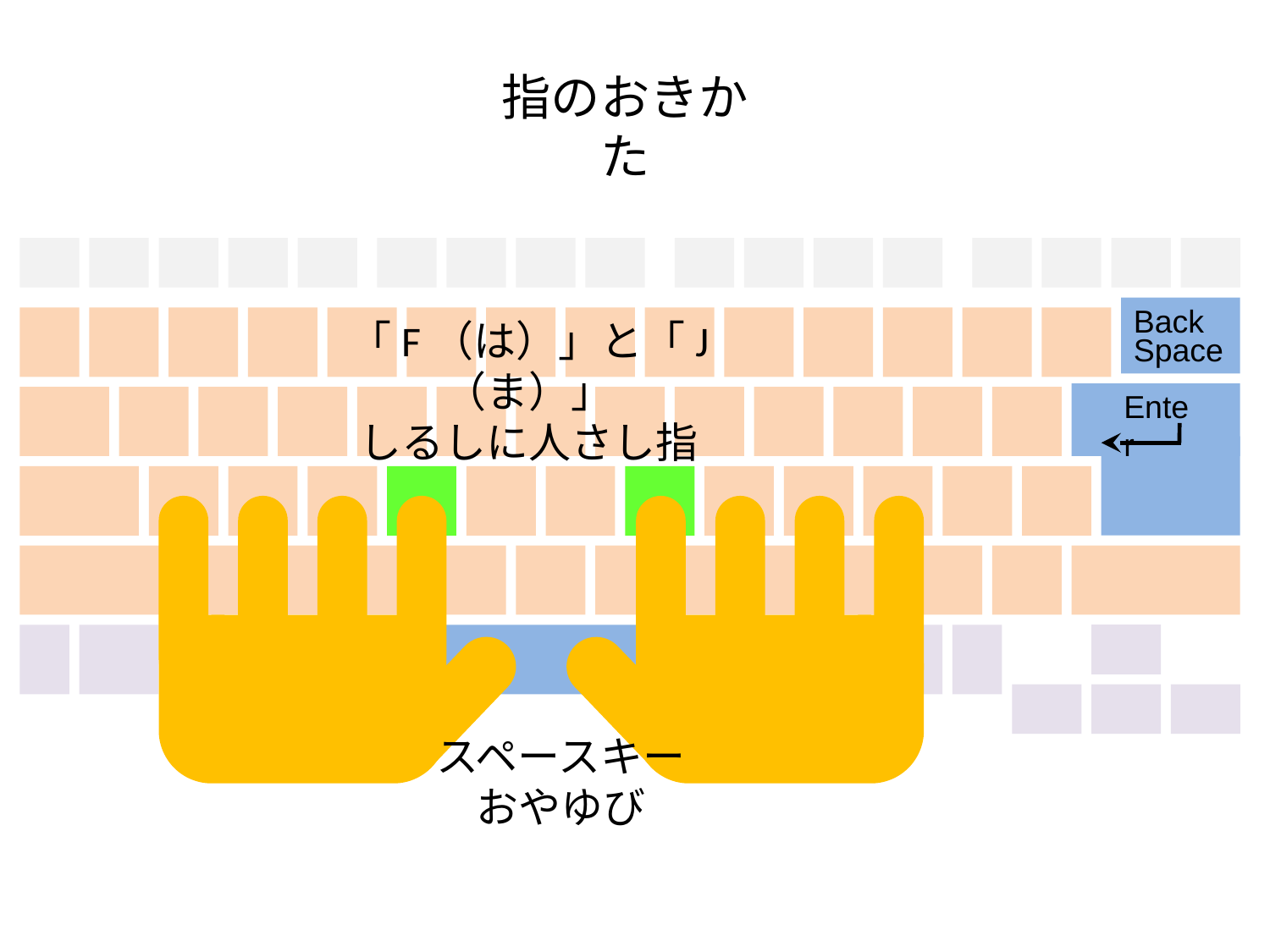

指のおきかた

Back
Space

「F（は）」と「J （ま）」
しるしに人さし指
Enter

スペースキーおやゆび